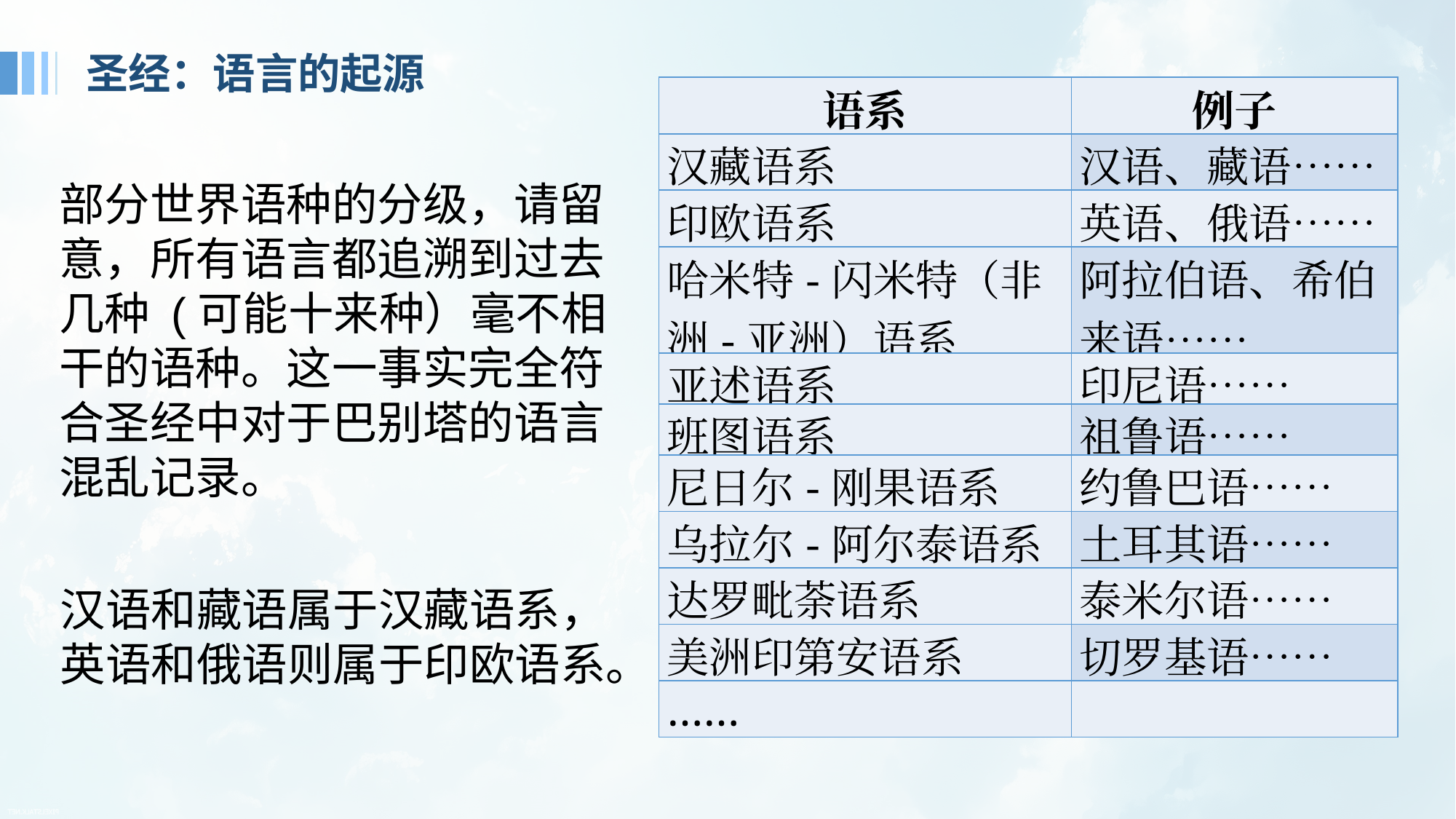

# 圣经：语言的起源
| 语系 | 例子 |
| --- | --- |
| 汉藏语系 | 汉语、藏语…… |
| 印欧语系 | 英语、俄语…… |
| 哈米特-闪米特（非 洲-亚洲）语系 | 阿拉伯语、希伯来语…… |
| 亚述语系 | 印尼语…… |
| 班图语系 | 祖鲁语…… |
| 尼日尔-刚果语系 | 约鲁巴语…… |
| 乌拉尔-阿尔泰语系 | 土耳其语…… |
| 达罗毗荼语系 | 泰米尔语…… |
| 美洲印第安语系 | 切罗基语…… |
| …… |  |
部分世界语种的分级，请留意，所有语言都追溯到过去几种 (可能十来种）毫不相干的语种。这一事实完全符合圣经中对于巴别塔的语言混乱记录。
汉语和藏语属于汉藏语系，英语和俄语则属于印欧语系。